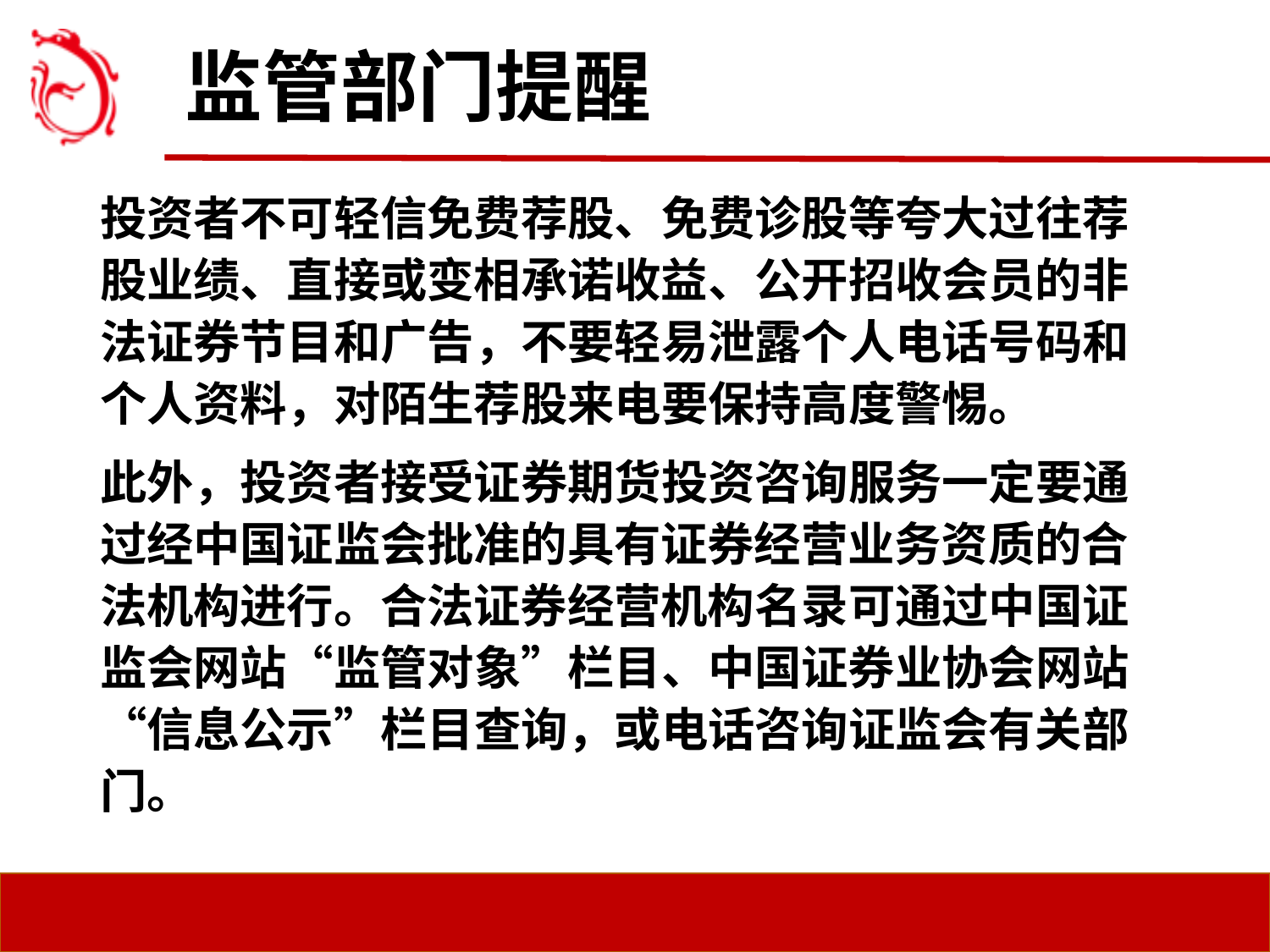

# 监管部门提醒
投资者不可轻信免费荐股、免费诊股等夸大过往荐股业绩、直接或变相承诺收益、公开招收会员的非法证券节目和广告，不要轻易泄露个人电话号码和个人资料，对陌生荐股来电要保持高度警惕。
此外，投资者接受证券期货投资咨询服务一定要通过经中国证监会批准的具有证券经营业务资质的合法机构进行。合法证券经营机构名录可通过中国证监会网站“监管对象”栏目、中国证券业协会网站“信息公示”栏目查询，或电话咨询证监会有关部门。